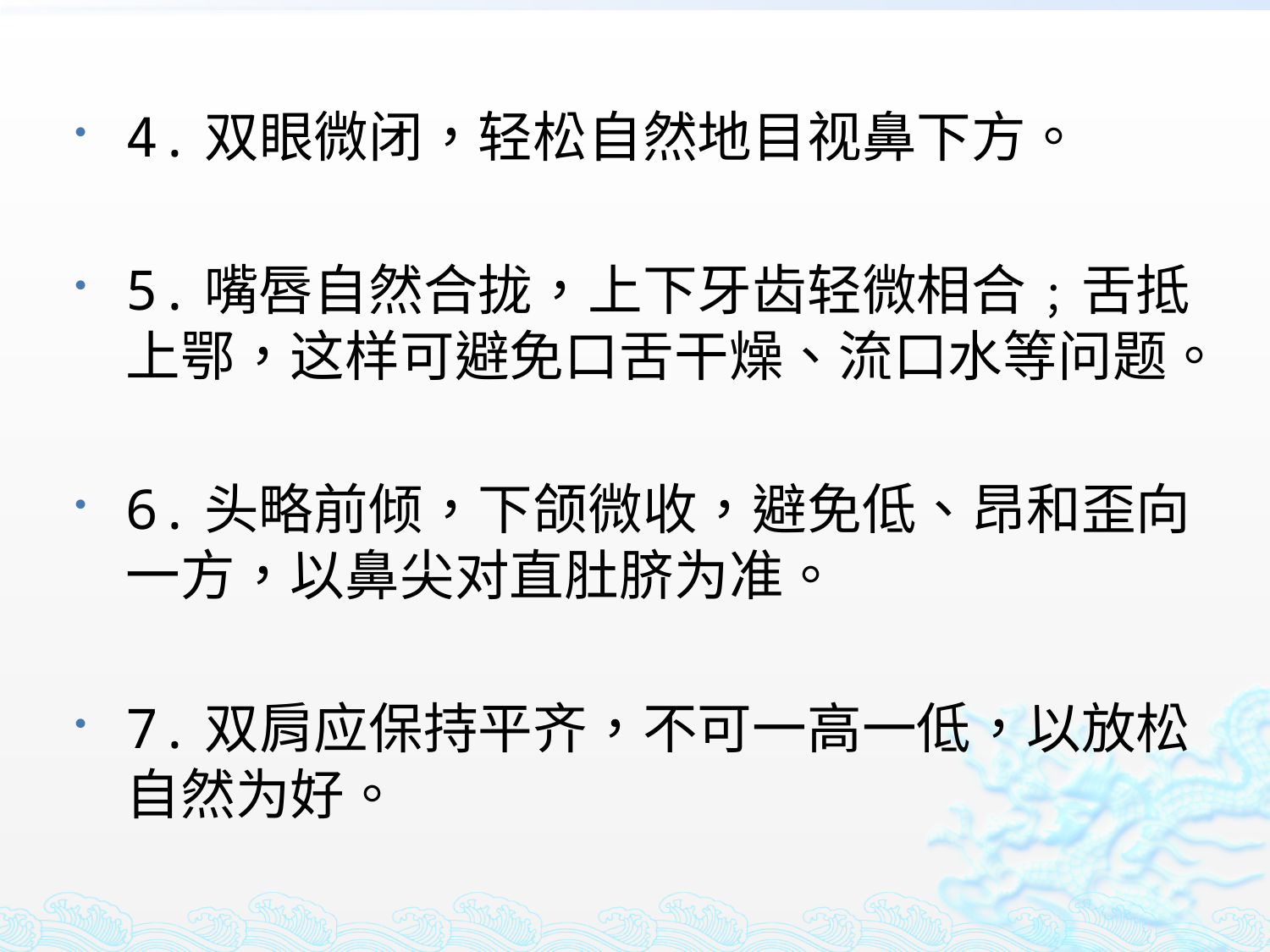

4.双眼微闭，轻松自然地目视鼻下方。

5.嘴唇自然合拢，上下牙齿轻微相合﹔舌抵上鄂，这样可避免口舌干燥、流口水等问题。

6.头略前倾，下颌微收，避免低、昂和歪向一方，以鼻尖对直肚脐为准。

7.双肩应保持平齐，不可一高一低，以放松自然为好。